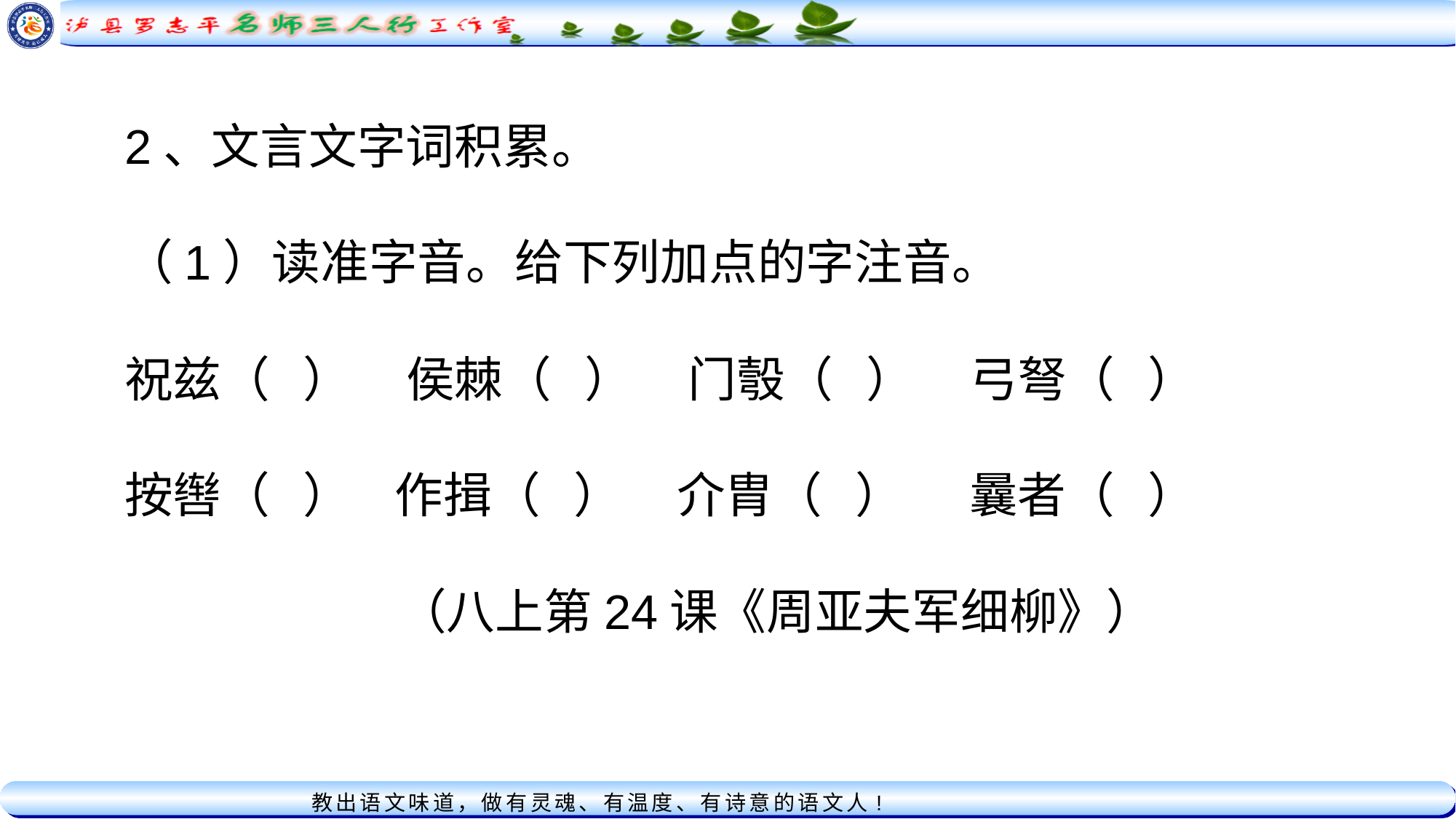

2、文言文字词积累。

（1）读准字音。给下列加点的字注音。

祝兹（   ）     侯棘（   ）     门彀（   ）     弓弩（   ）

按辔（   ）    作揖（   ）     介胄（   ）      曩者（   ）

                        （八上第24课《周亚夫军细柳》）